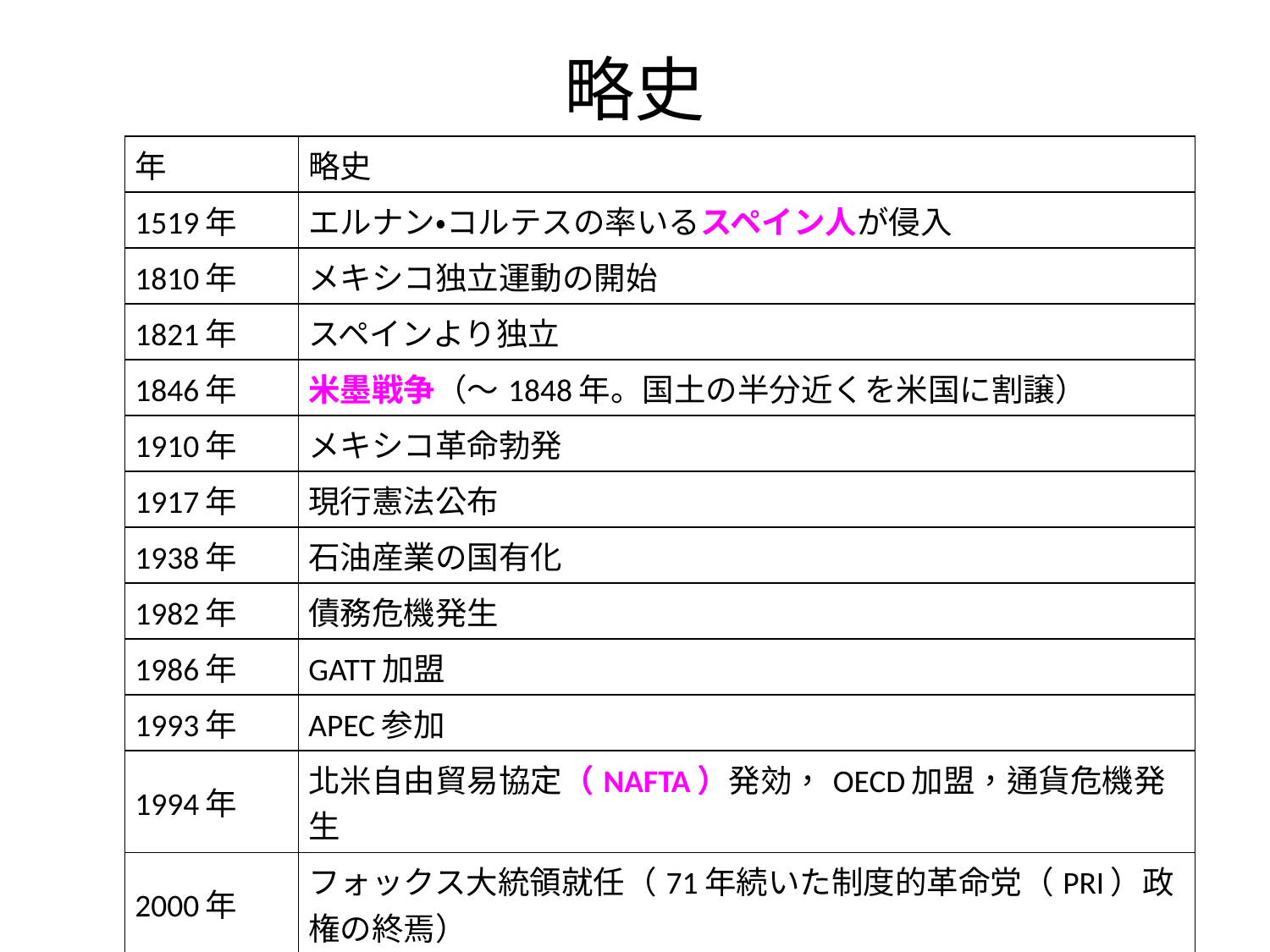

# 略史
| 年 | 略史 |
| --- | --- |
| 1519年 | エルナン・コルテスの率いるスペイン人が侵入 |
| 1810年 | メキシコ独立運動の開始 |
| 1821年 | スペインより独立 |
| 1846年 | 米墨戦争（～1848年。国土の半分近くを米国に割譲） |
| 1910年 | メキシコ革命勃発 |
| 1917年 | 現行憲法公布 |
| 1938年 | 石油産業の国有化 |
| 1982年 | 債務危機発生 |
| 1986年 | GATT加盟 |
| 1993年 | APEC参加 |
| 1994年 | 北米自由貿易協定（NAFTA）発効，OECD加盟，通貨危機発生 |
| 2000年 | フォックス大統領就任（71年続いた制度的革命党（PRI）政権の終焉） |
| 2006年 | カルデロン大統領就任（第65代大統領） |
| 2012年 | ペニャ・ニエト大統領就任（第66代大統領）（PRIが政権に復帰） |